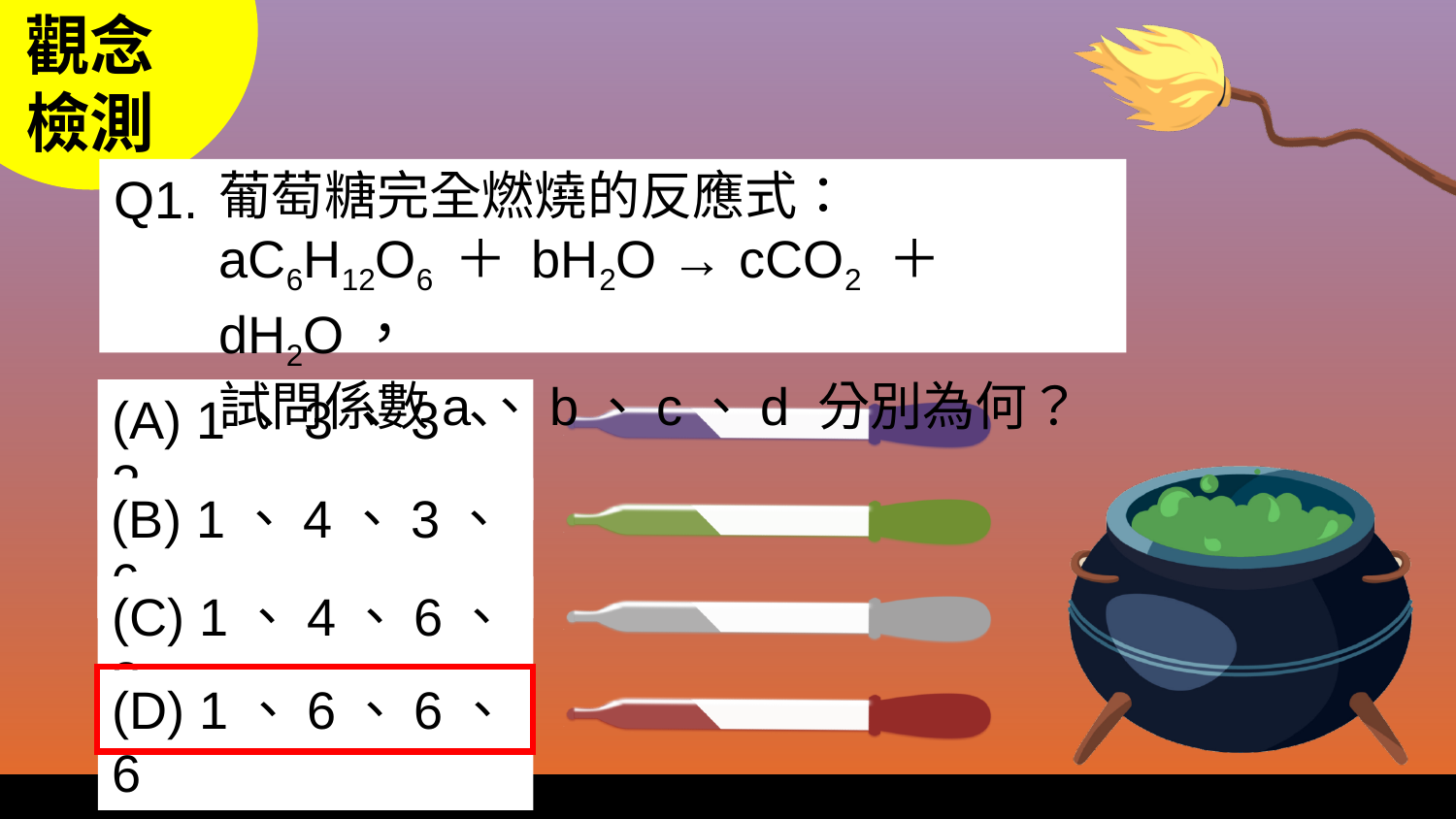

葡萄糖完全燃燒的反應式：
aC6H12O6 ＋ bH2O → cCO2 ＋ dH2O，
試問係數a、b、c、d 分別為何？
Q1.

(A) 1、3、3、3
(B) 1、4、3、6
(C) 1、4、6、3

(D) 1、6、6、6